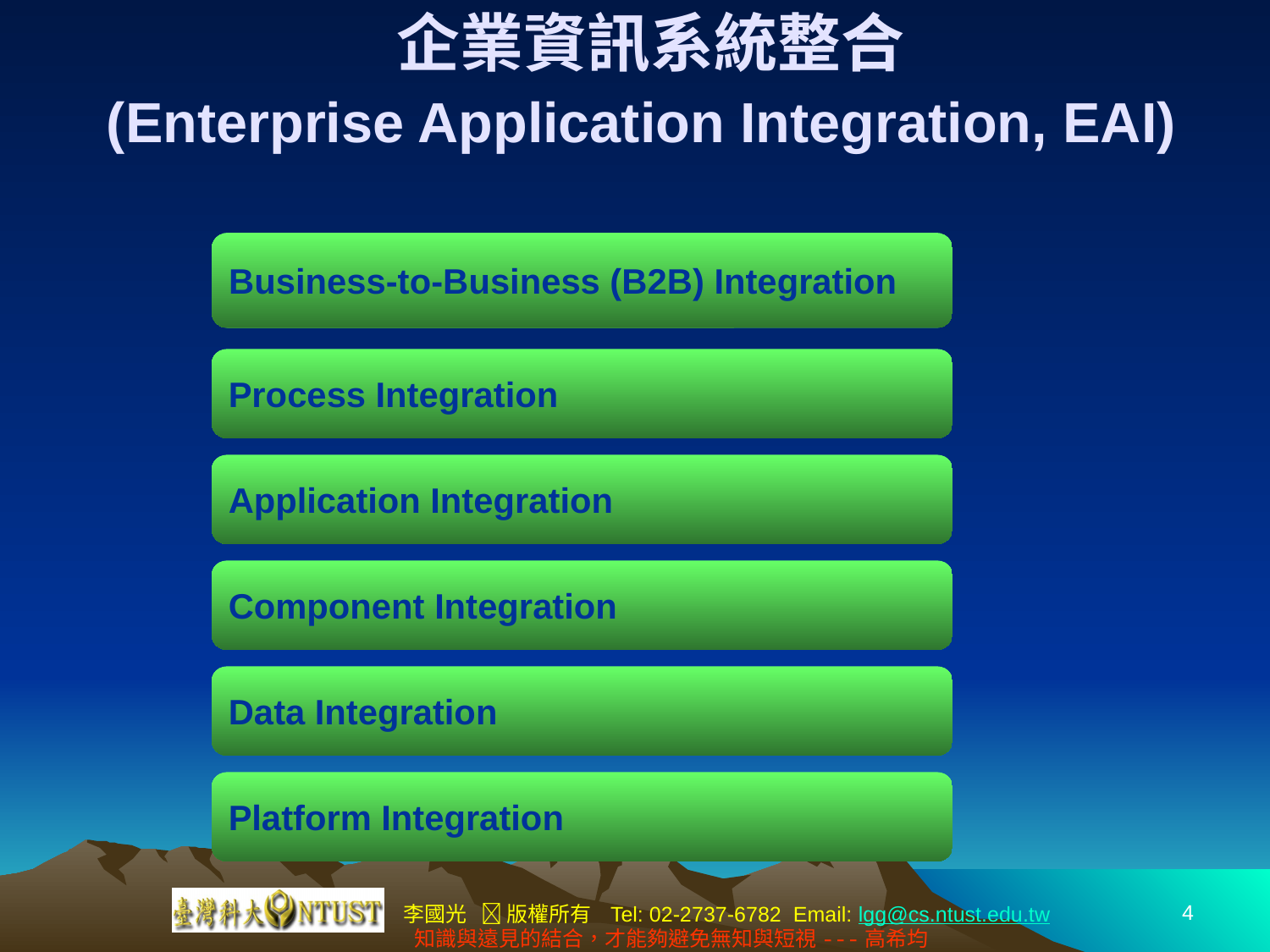

# 企業資訊系統整合 (Enterprise Application Integration, EAI)
Business-to-Business (B2B) Integration
Process Integration
Application Integration
Component Integration
Data Integration
Platform Integration
4